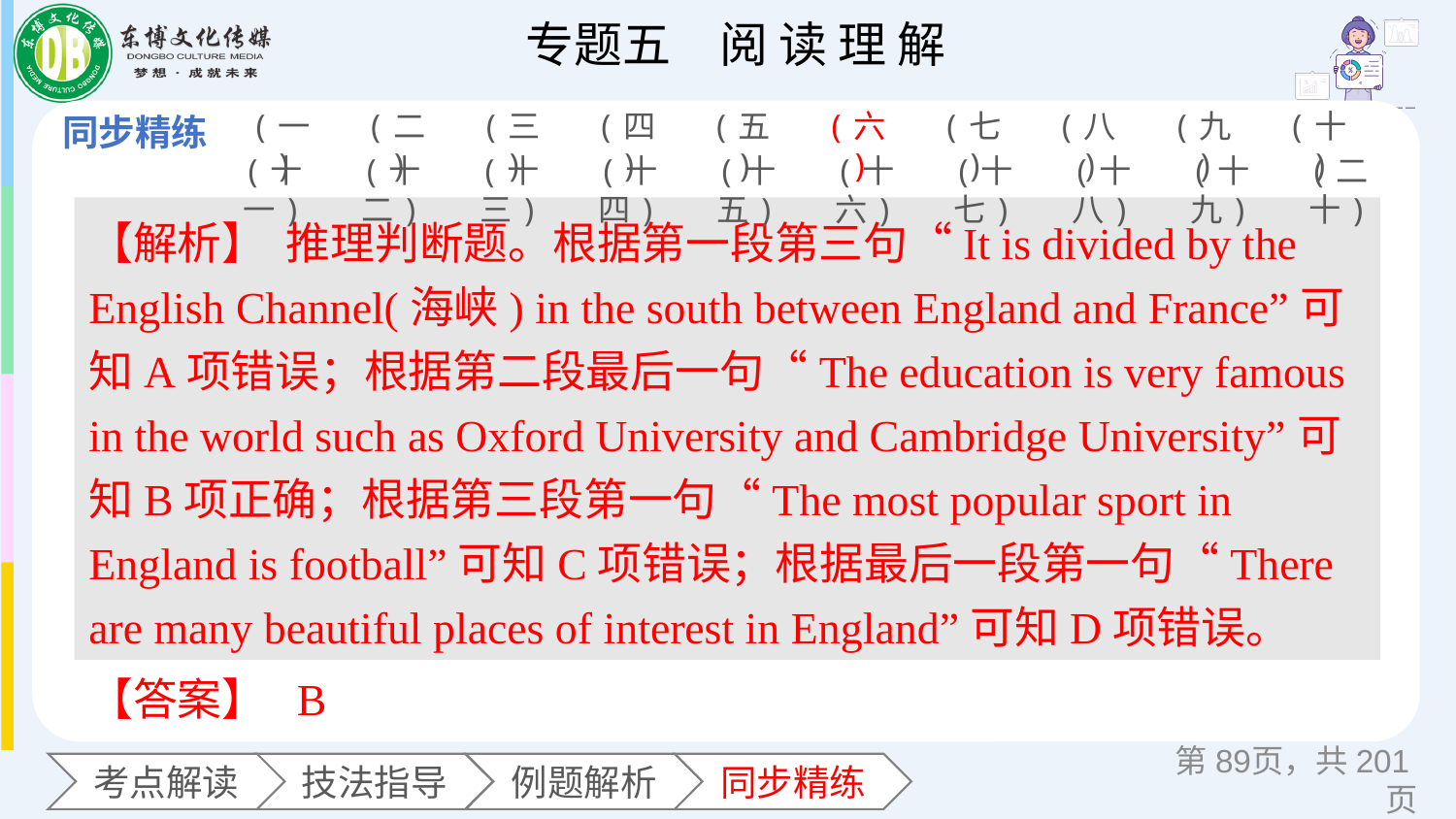

(一)
(二)
(三)
(四)
(五)
(六)
(七)
(八)
(九)
(十)
(十一)
(十二)
(十三)
(十四)
(十五)
(十六)
(十七)
(十八)
(十九)
(二十)
【解析】  推理判断题。根据第一段第三句“It is divided by the English Channel(海峡) in the south between England and France”可知A项错误；根据第二段最后一句“The education is very famous in the world such as Oxford University and Cambridge University”可知B项正确；根据第三段第一句“The most popular sport in England is football”可知C项错误；根据最后一段第一句“There are many beautiful places of interest in England”可知D项错误。
【答案】  B
第89页，共201页